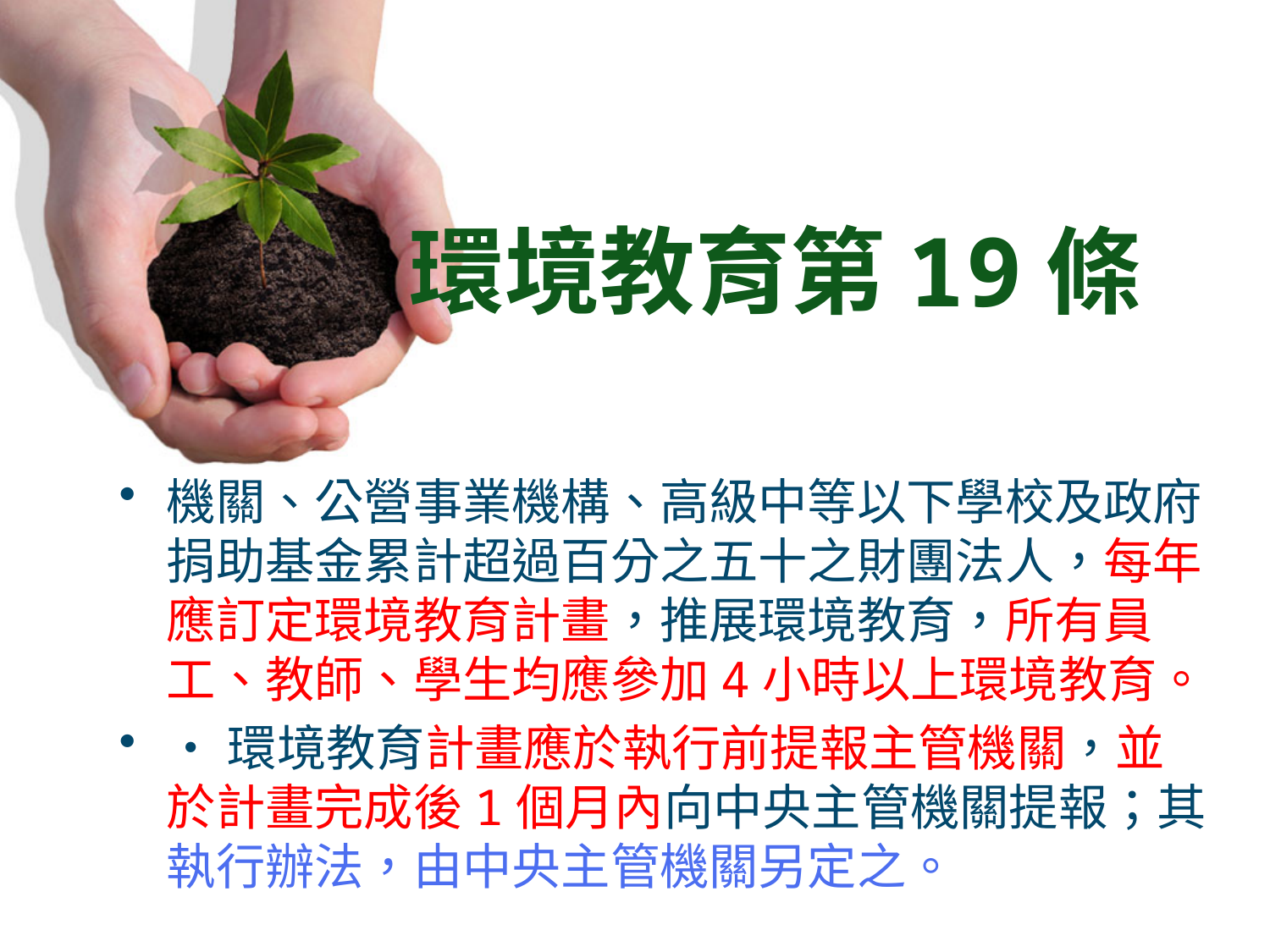

# 環境教育第19條
機關、公營事業機構、高級中等以下學校及政府捐助基金累計超過百分之五十之財團法人，每年應訂定環境教育計畫，推展環境教育，所有員工、教師、學生均應參加4小時以上環境教育。
•環境教育計畫應於執行前提報主管機關，並於計畫完成後1個月內向中央主管機關提報；其執行辦法，由中央主管機關另定之。